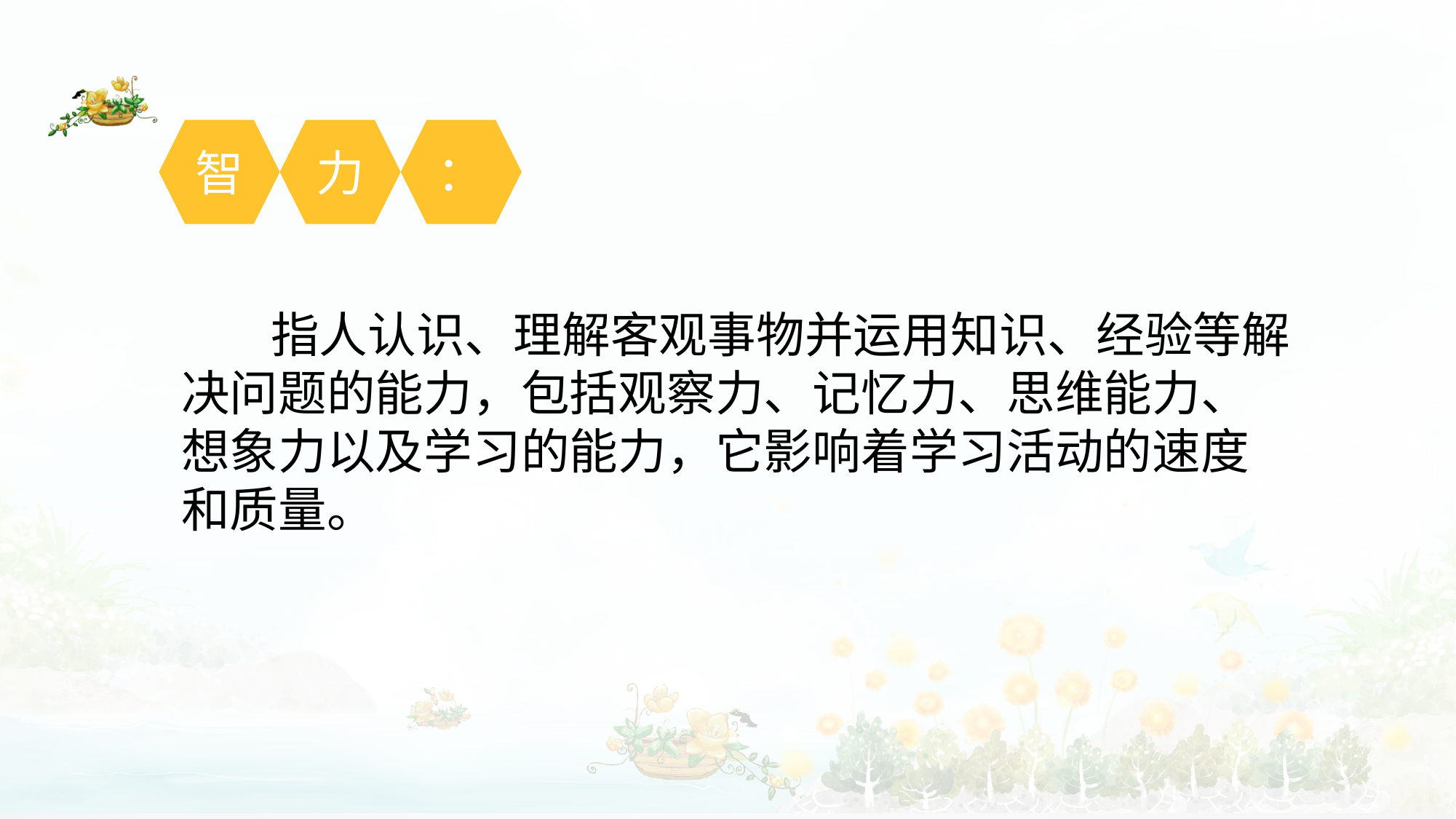

智
力
：
             指人认识、理解客观事物并运用知识、经验等解决问题的能力，包括观察力、记忆力、思维能力、想象力以及学习的能力，它影响着学习活动的速度和质量。